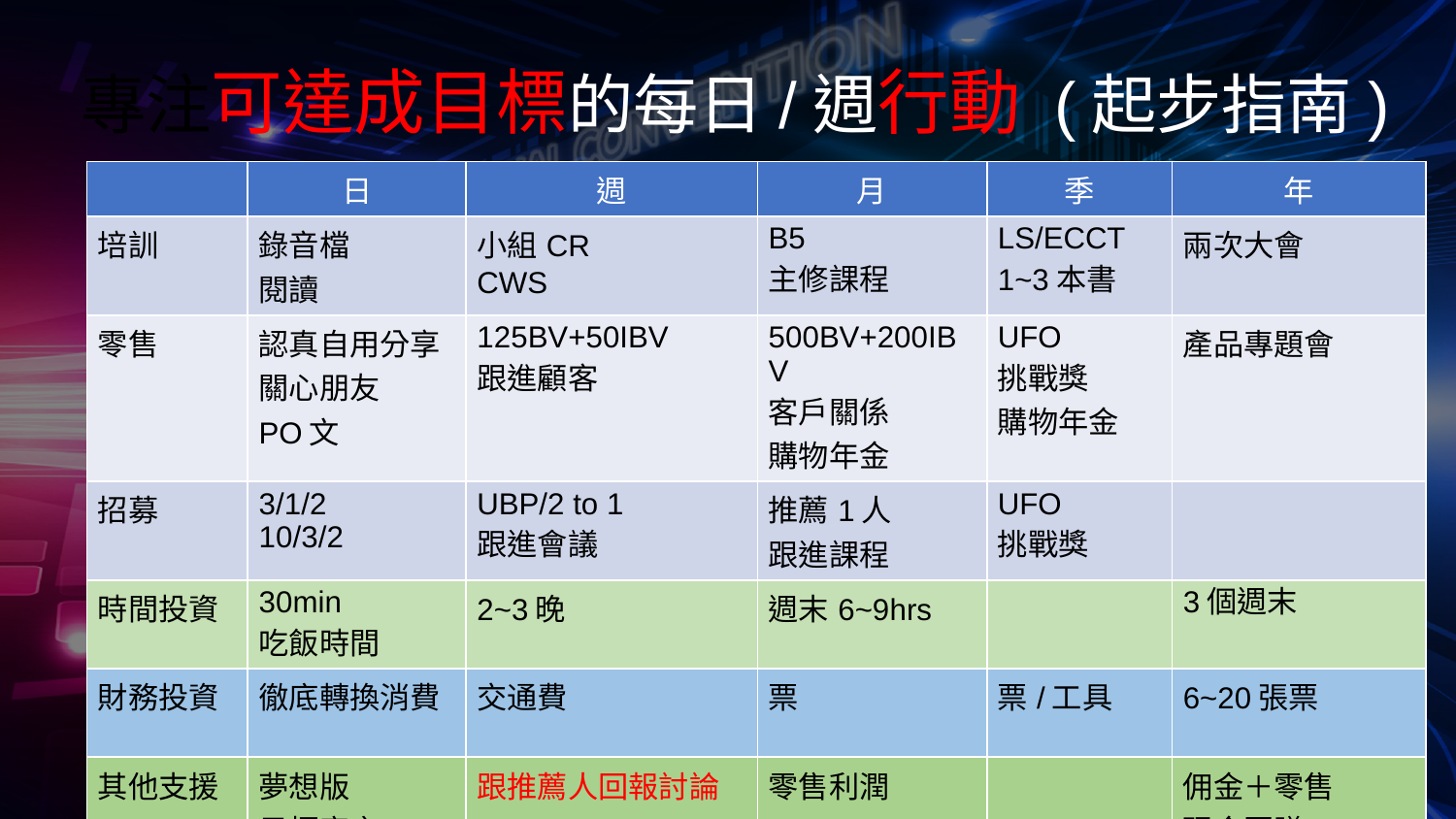

# 專注可達成目標的每日/週行動 (起步指南)
|  | 日 | 週 | 月 | 季 | 年 |
| --- | --- | --- | --- | --- | --- |
| 培訓 | 錄音檔 閱讀 | 小組CR CWS | B5 主修課程 | LS/ECCT 1~3本書 | 兩次大會 |
| 零售 | 認真自用分享 關心朋友 PO文 | 125BV+50IBV 跟進顧客 | 500BV+200IBV 客戶關係 購物年金 | UFO 挑戰獎 購物年金 | 產品專題會 |
| 招募 | 3/1/2 10/3/2 | UBP/2 to 1 跟進會議 | 推薦1人 跟進課程 | UFO 挑戰獎 |  |
| 時間投資 | 30min 吃飯時間 | 2~3晚 | 週末6~9hrs |  | 3個週末 |
| 財務投資 | 徹底轉換消費 | 交通費 | 票 | 票/工具 | 6~20張票 |
| 其他支援 | 夢想版 目標宣言 | 跟推薦人回報討論 | 零售利潤 |  | 佣金＋零售 現金回贈 |